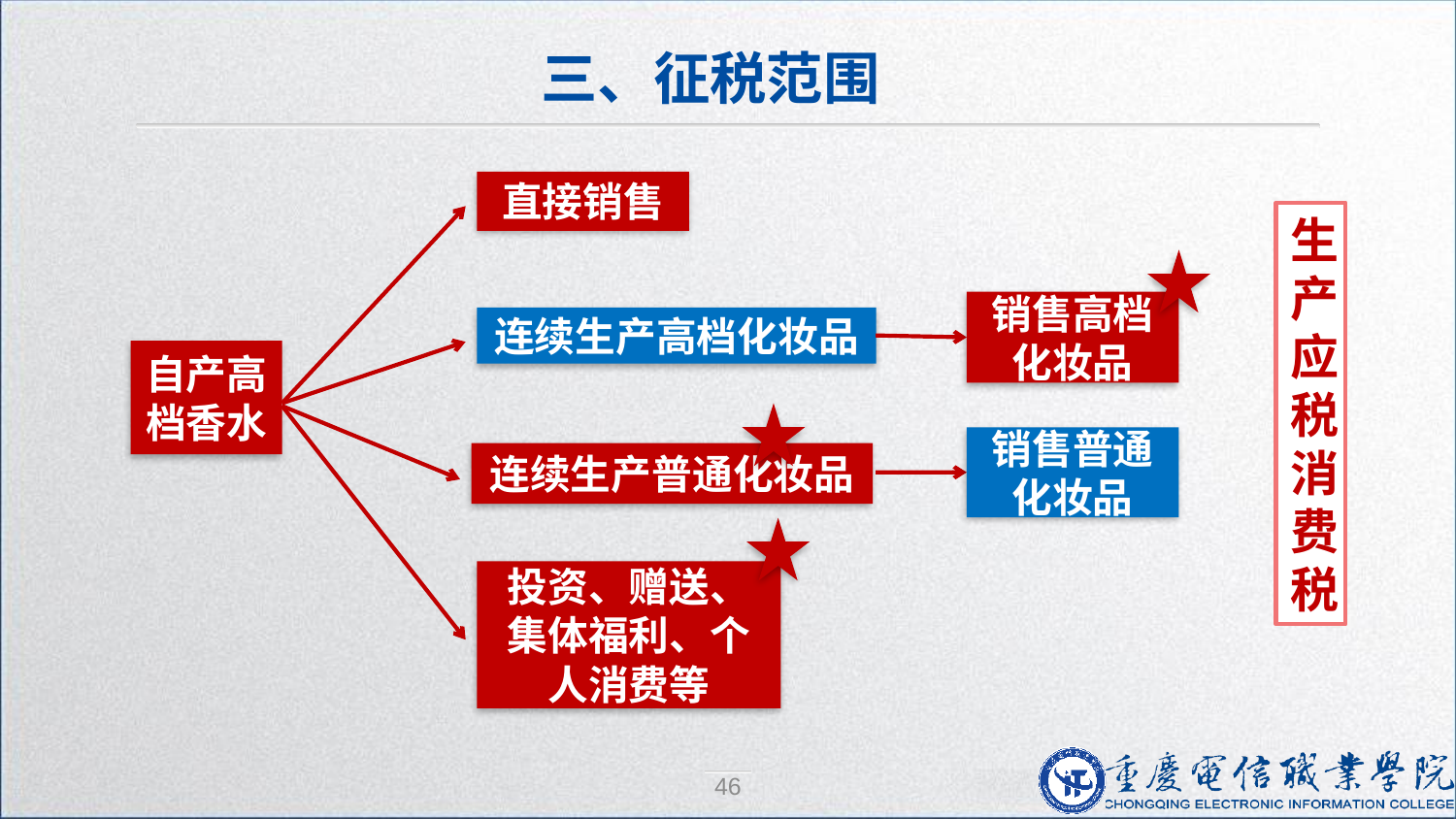

三、征税范围
直接销售
生产应税消费税

销售高档
化妆品
连续生产高档化妆品
自产高档香水

销售普通
化妆品
连续生产普通化妆品

投资、赠送、集体福利、个人消费等
46